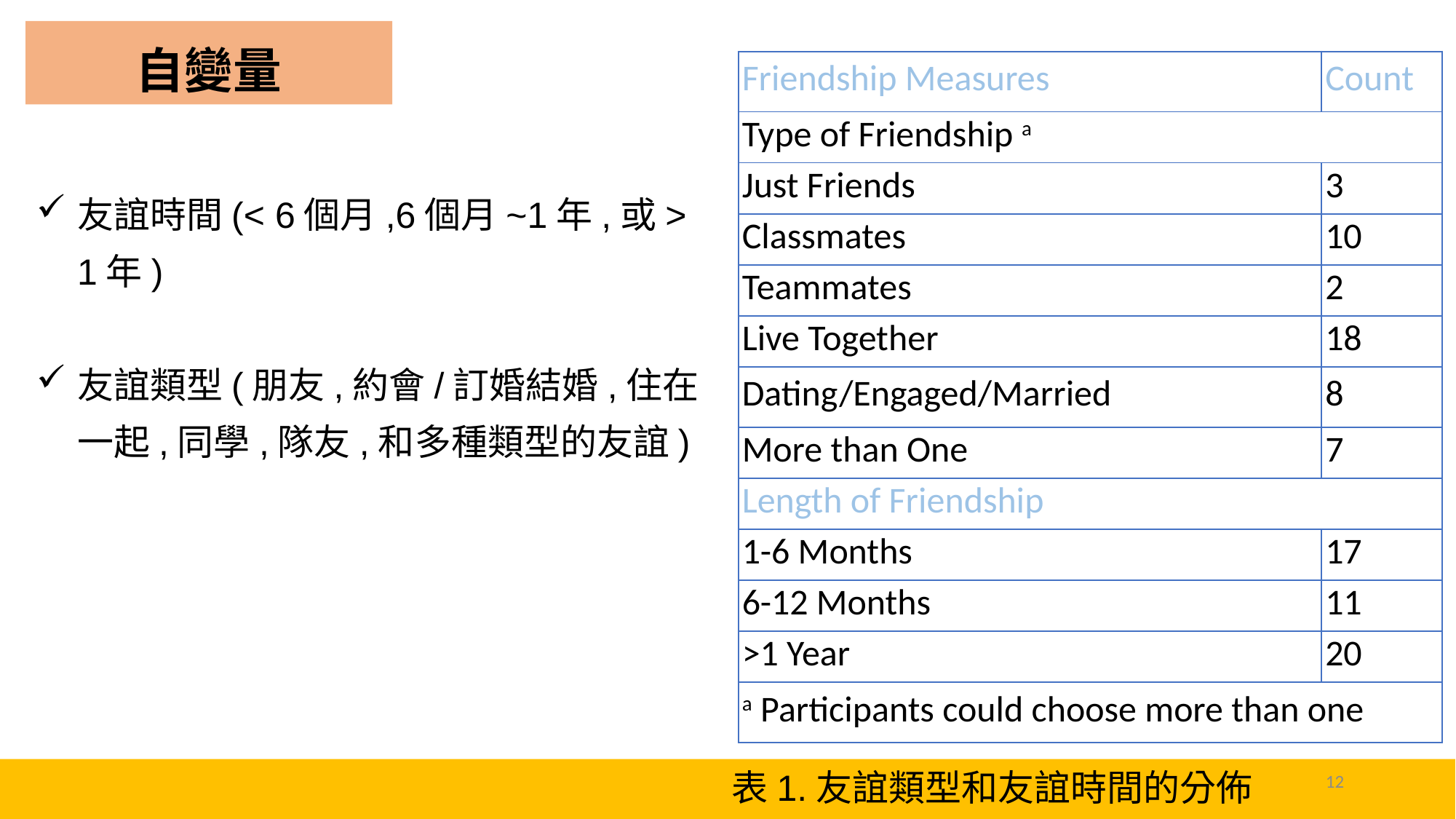

# 自變量
| Friendship Measures | Count |
| --- | --- |
| Type of Friendship a |  |
| Just Friends | 3 |
| Classmates | 10 |
| Teammates | 2 |
| Live Together | 18 |
| Dating/Engaged/Married | 8 |
| More than One | 7 |
| Length of Friendship |  |
| 1-6 Months | 17 |
| 6-12 Months | 11 |
| >1 Year | 20 |
| a Participants could choose more than one |  |
友誼時間(< 6個月,6個月~1年,或> 1年)

友誼類型(朋友,約會/訂婚結婚,住在一起,同學,隊友,和多種類型的友誼)

表1.友誼類型和友誼時間的分佈
12